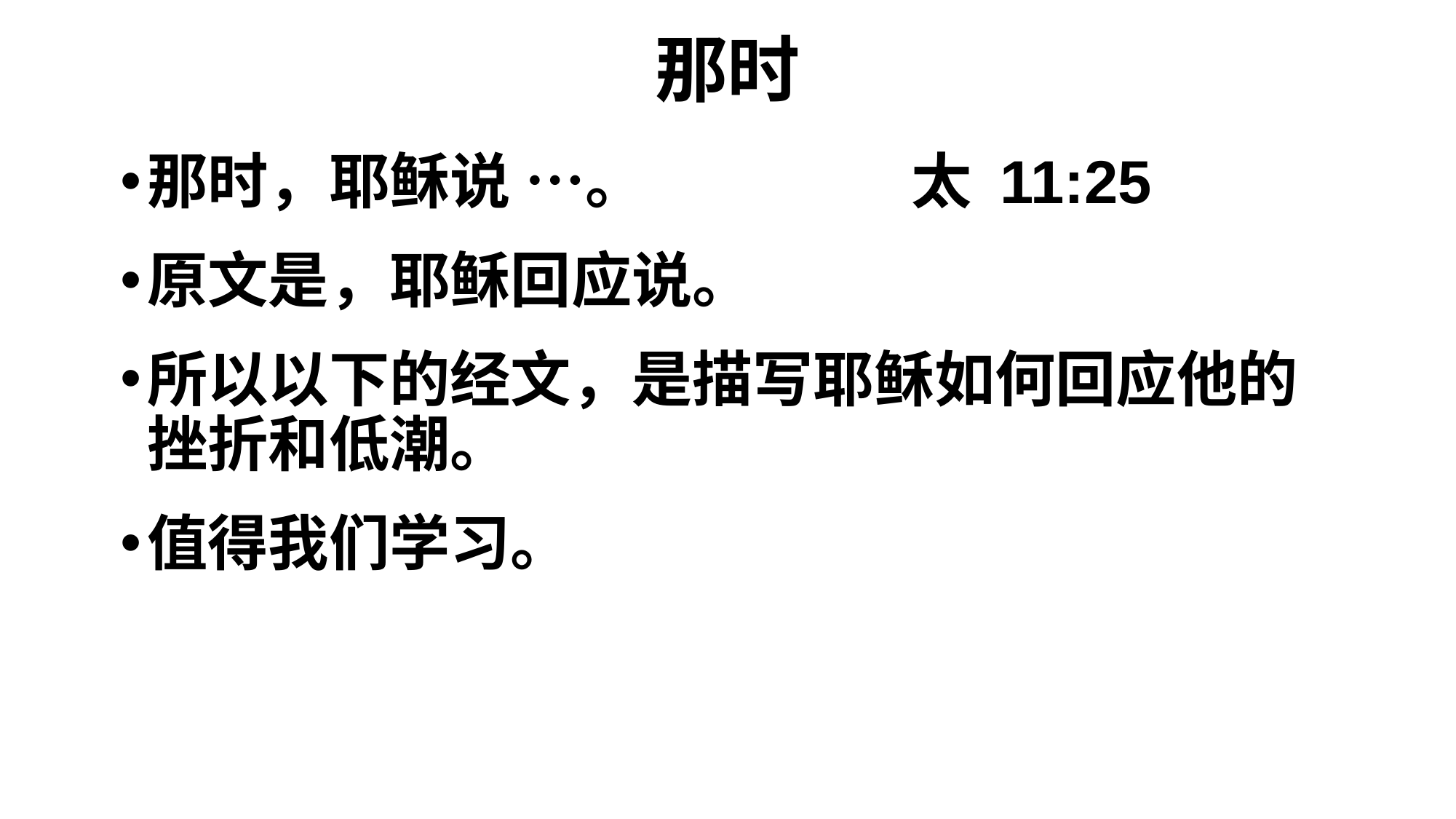

# 那时
那时，耶稣说 …。			太 11:25
原文是，耶稣回应说。
所以以下的经文，是描写耶稣如何回应他的挫折和低潮。
值得我们学习。